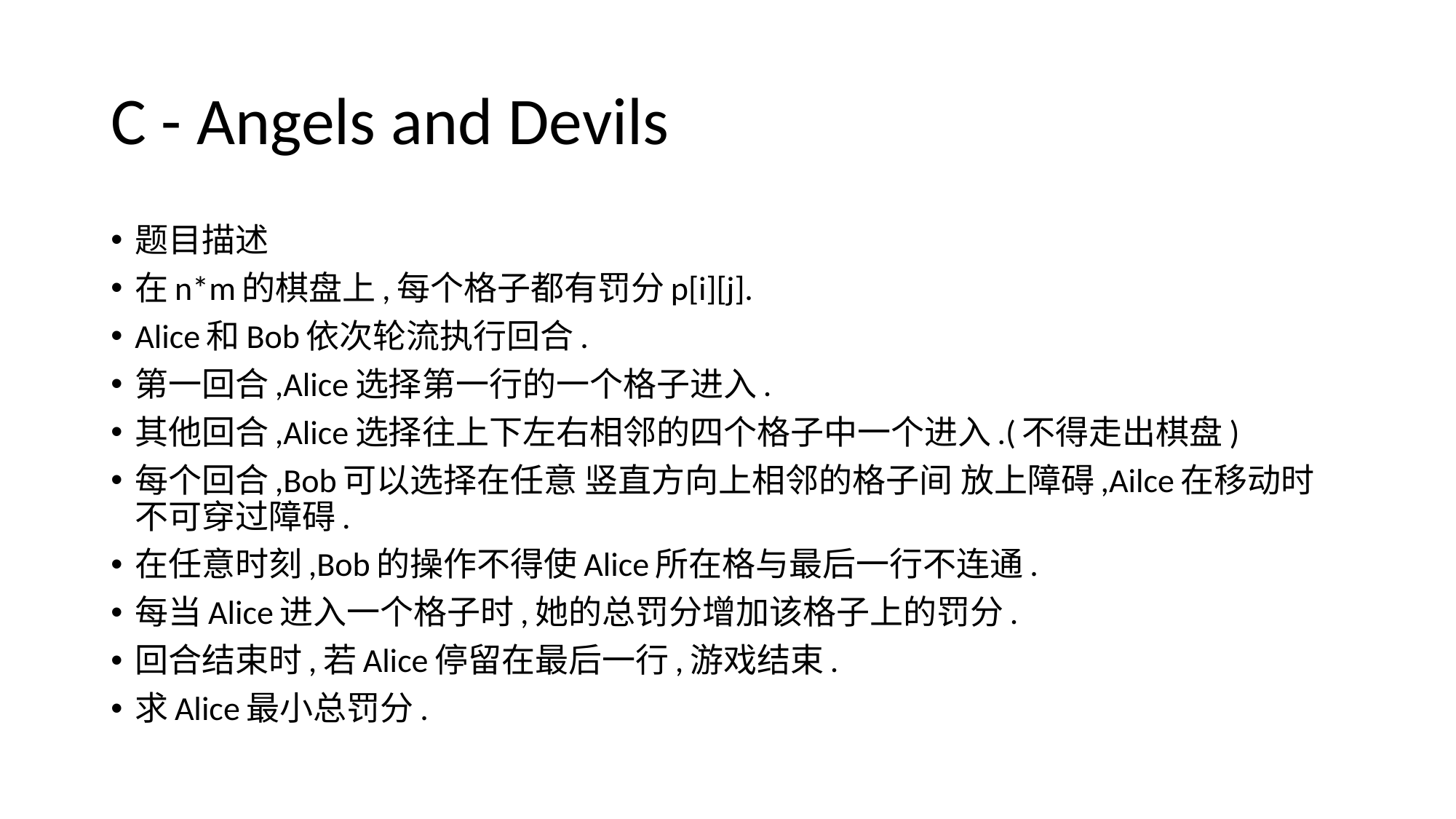

# C - Angels and Devils
题目描述
在n*m的棋盘上,每个格子都有罚分p[i][j].
Alice和Bob依次轮流执行回合.
第一回合,Alice选择第一行的一个格子进入.
其他回合,Alice选择往上下左右相邻的四个格子中一个进入.(不得走出棋盘)
每个回合,Bob可以选择在任意 竖直方向上相邻的格子间 放上障碍,Ailce在移动时不可穿过障碍.
在任意时刻,Bob的操作不得使Alice所在格与最后一行不连通.
每当Alice进入一个格子时,她的总罚分增加该格子上的罚分.
回合结束时,若Alice停留在最后一行,游戏结束.
求Alice最小总罚分.